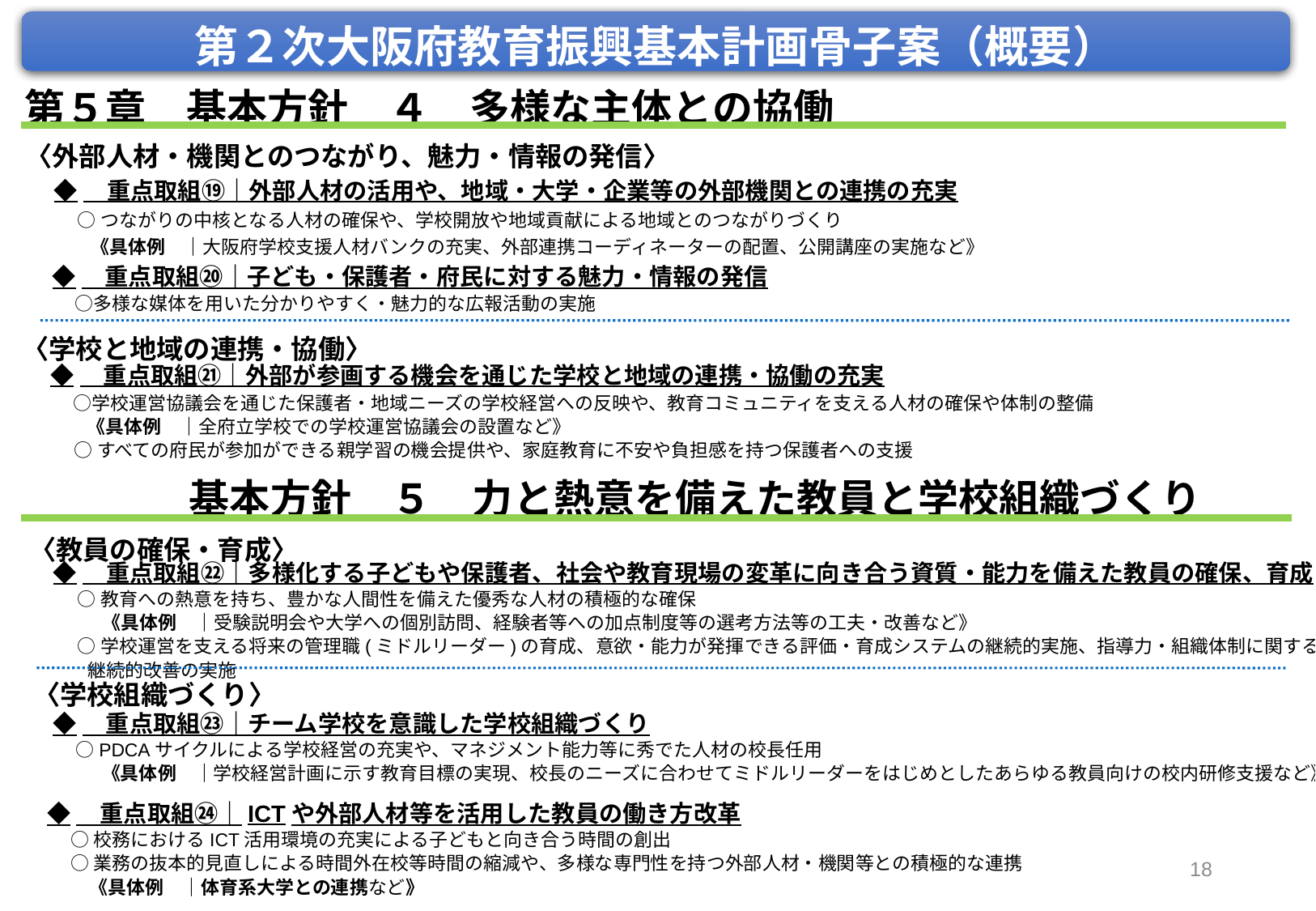

第２次大阪府教育振興基本計画骨子案（概要）
第５章　基本方針　４　多様な主体との協働
〈外部人材・機関とのつながり、魅力・情報の発信〉
◆　重点取組⑲｜外部人材の活用や、地域・大学・企業等の外部機関との連携の充実
○つながりの中核となる人材の確保や、学校開放や地域貢献による地域とのつながりづくり
　　《具体例　｜大阪府学校支援人材バンクの充実、外部連携コーディネーターの配置、公開講座の実施など》

◆　重点取組⑳｜子ども・保護者・府民に対する魅力・情報の発信
　 ○多様な媒体を用いた分かりやすく・魅力的な広報活動の実施

〈学校と地域の連携・協働〉
◆　重点取組㉑｜外部が参画する機会を通じた学校と地域の連携・協働の充実
　 ○学校運営協議会を通じた保護者・地域ニーズの学校経営への反映や、教育コミュニティを支える人材の確保や体制の整備
《具体例　｜全府立学校での学校運営協議会の設置など》
○すべての府民が参加ができる親学習の機会提供や、家庭教育に不安や負担感を持つ保護者への支援
基本方針　５　力と熱意を備えた教員と学校組織づくり
〈教員の確保・育成〉

◆　重点取組㉒｜多様化する子どもや保護者、社会や教育現場の変革に向き合う資質・能力を備えた教員の確保、育成
○教育への熱意を持ち、豊かな人間性を備えた優秀な人材の積極的な確保
　　《具体例　｜受験説明会や大学への個別訪問、経験者等への加点制度等の選考方法等の工夫・改善など》
○学校運営を支える将来の管理職(ミドルリーダー)の育成、意欲・能力が発揮できる評価・育成システムの継続的実施、指導力・組織体制に関する継続的改善の実施
〈学校組織づくり〉
◆　重点取組㉓｜チーム学校を意識した学校組織づくり
　 ○PDCAサイクルによる学校経営の充実や、マネジメント能力等に秀でた人材の校長任用
　　《具体例　｜学校経営計画に示す教育目標の実現、校長のニーズに合わせてミドルリーダーをはじめとしたあらゆる教員向けの校内研修支援など》

◆　重点取組㉔｜ICTや外部人材等を活用した教員の働き方改革
○校務におけるICT活用環境の充実による子どもと向き合う時間の創出
○業務の抜本的見直しによる時間外在校等時間の縮減や、多様な専門性を持つ外部人材・機関等との積極的な連携
　《具体例　｜体育系大学との連携など》
18